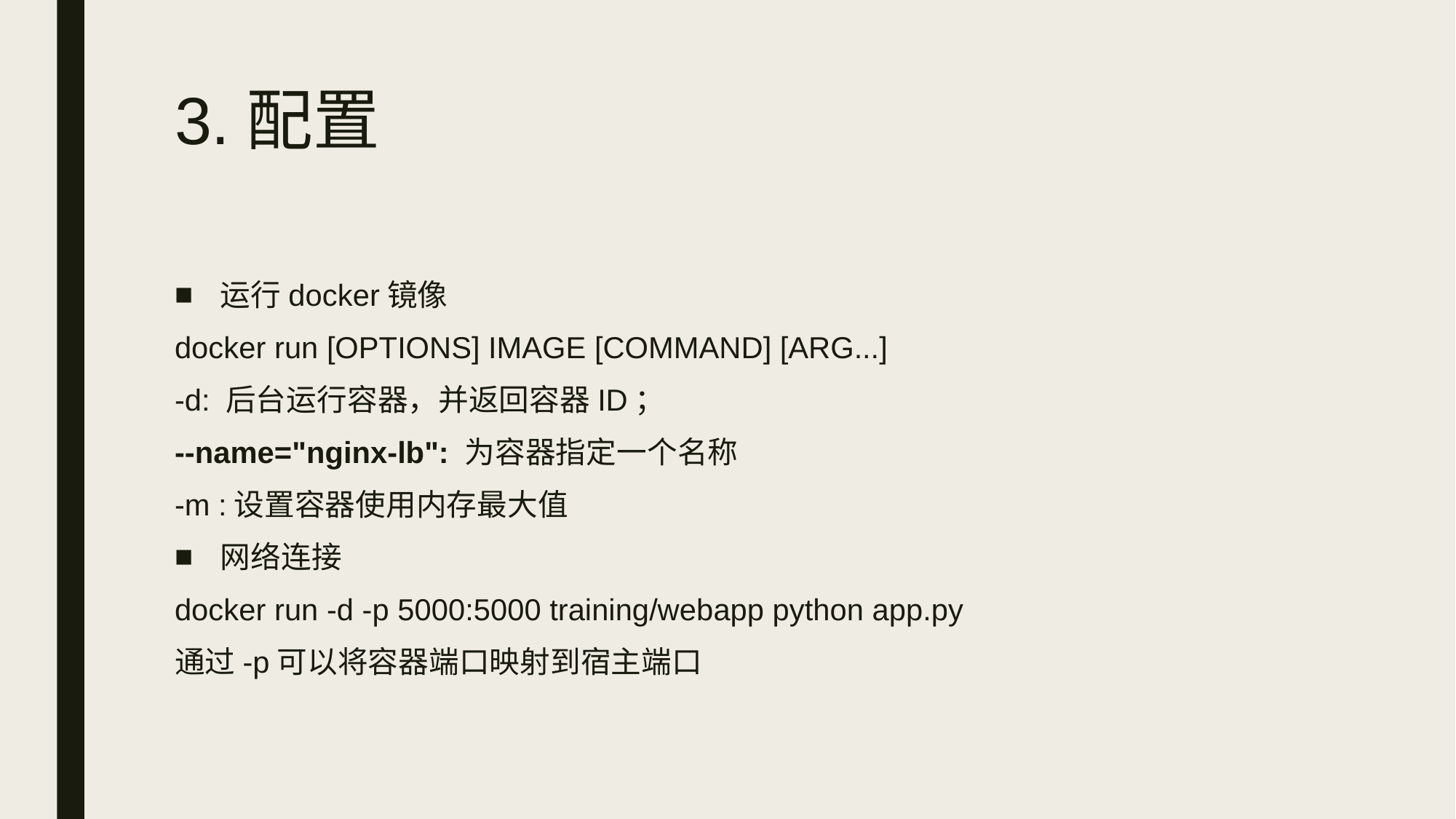

# 3.配置
运行docker镜像
docker run [OPTIONS] IMAGE [COMMAND] [ARG...]
-d: 后台运行容器，并返回容器ID；
--name="nginx-lb": 为容器指定一个名称
-m :设置容器使用内存最大值
网络连接
docker run -d -p 5000:5000 training/webapp python app.py
通过-p可以将容器端口映射到宿主端口